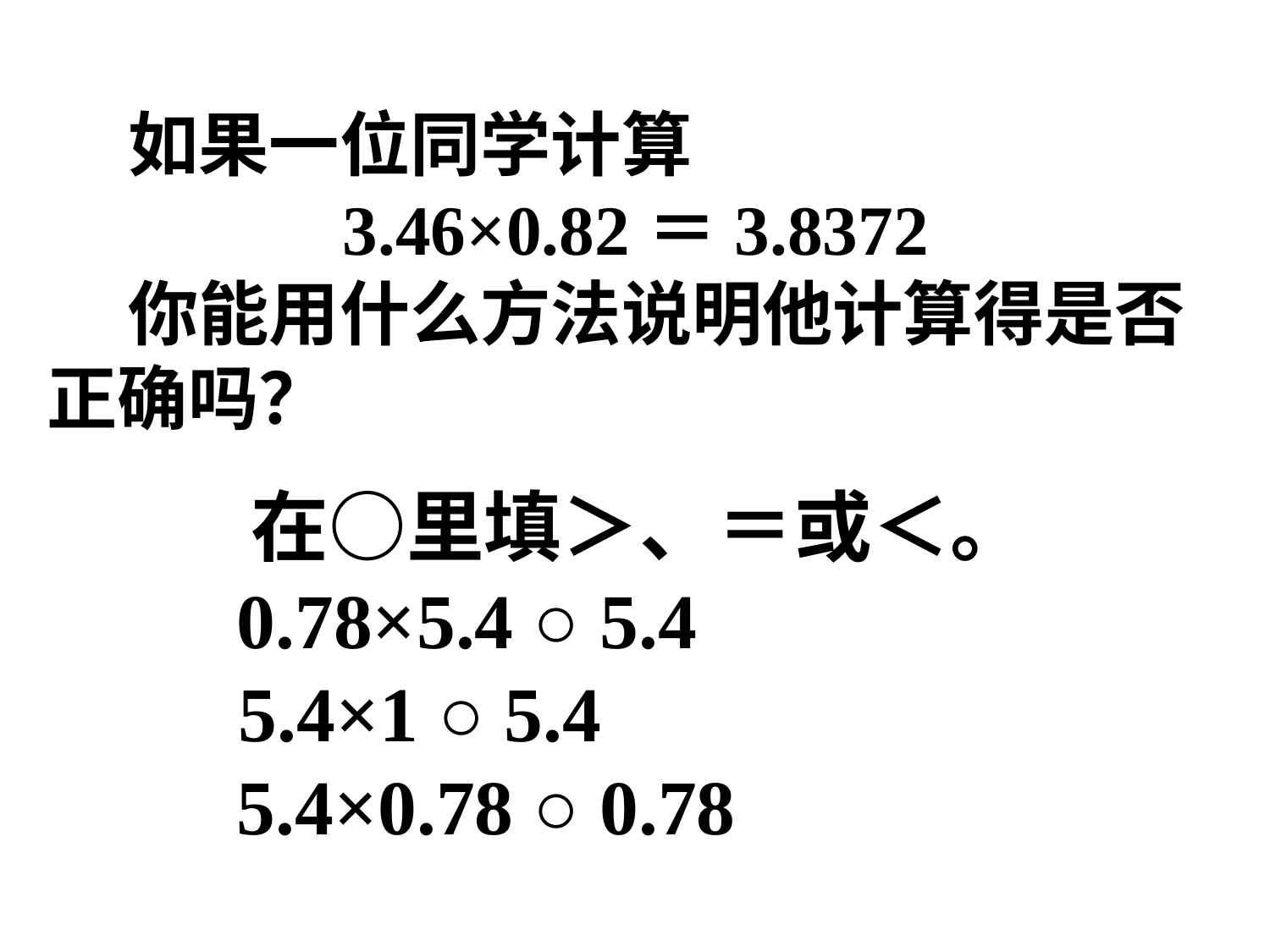

如果一位同学计算
               3.46×0.82＝3.8372
  你能用什么方法说明他计算得是否正确吗？
  在○里填＞、＝或＜。
  0.78×5.4 ○ 5.4
  5.4×1 ○ 5.4
  5.4×0.78 ○ 0.78